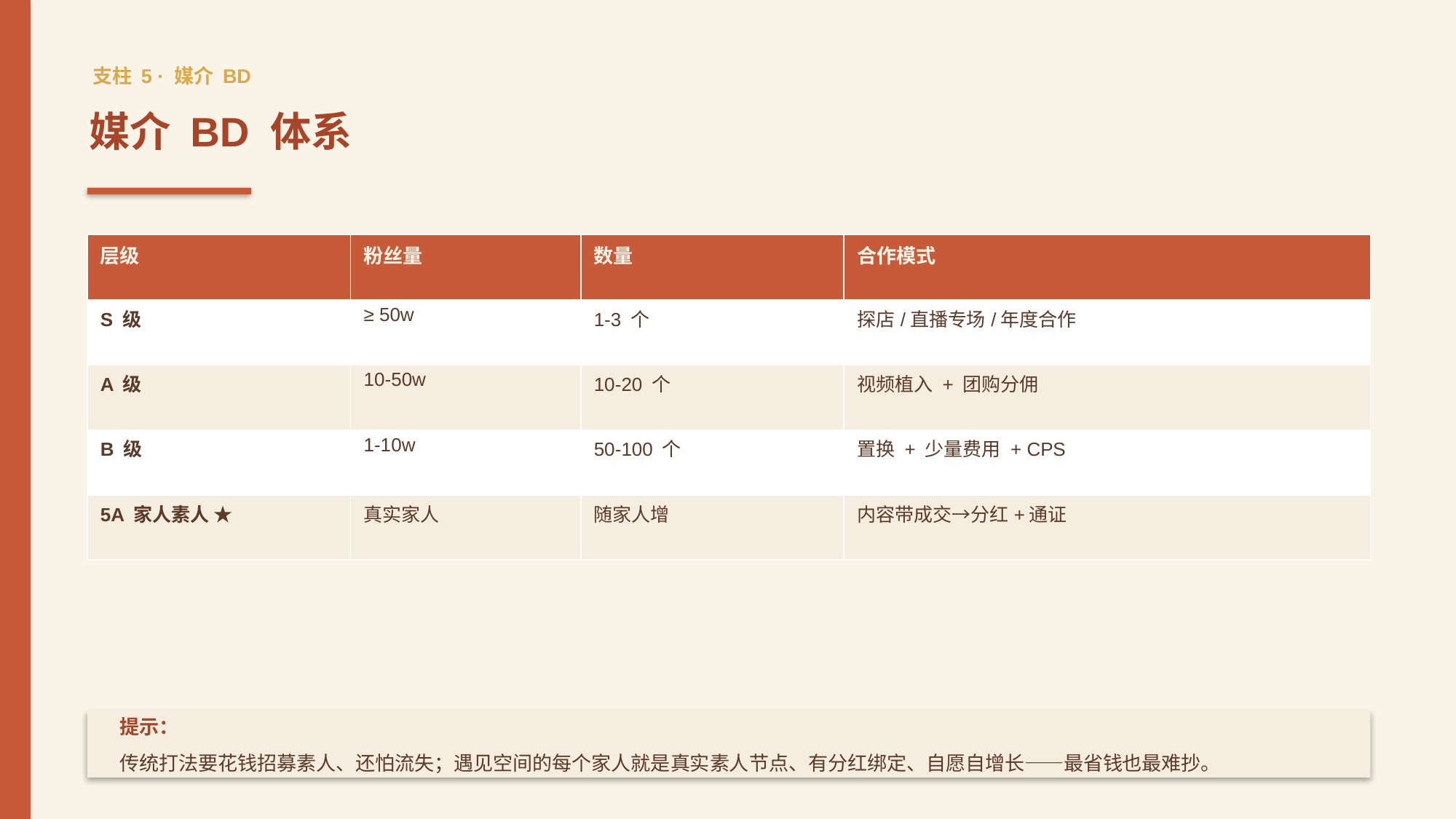

支柱 5 · 媒介 BD
媒介 BD 体系

| 层级 | 粉丝量 | 数量 | 合作模式 |
| --- | --- | --- | --- |
| S 级 | ≥ 50w | 1-3 个 | 探店/直播专场/年度合作 |
| A 级 | 10-50w | 10-20 个 | 视频植入 + 团购分佣 |
| B 级 | 1-10w | 50-100 个 | 置换 + 少量费用 + CPS |
| 5A 家人素人 ★ | 真实家人 | 随家人增 | 内容带成交→分红+通证 |

提示：
传统打法要花钱招募素人、还怕流失；遇见空间的每个家人就是真实素人节点、有分红绑定、自愿自增长——最省钱也最难抄。